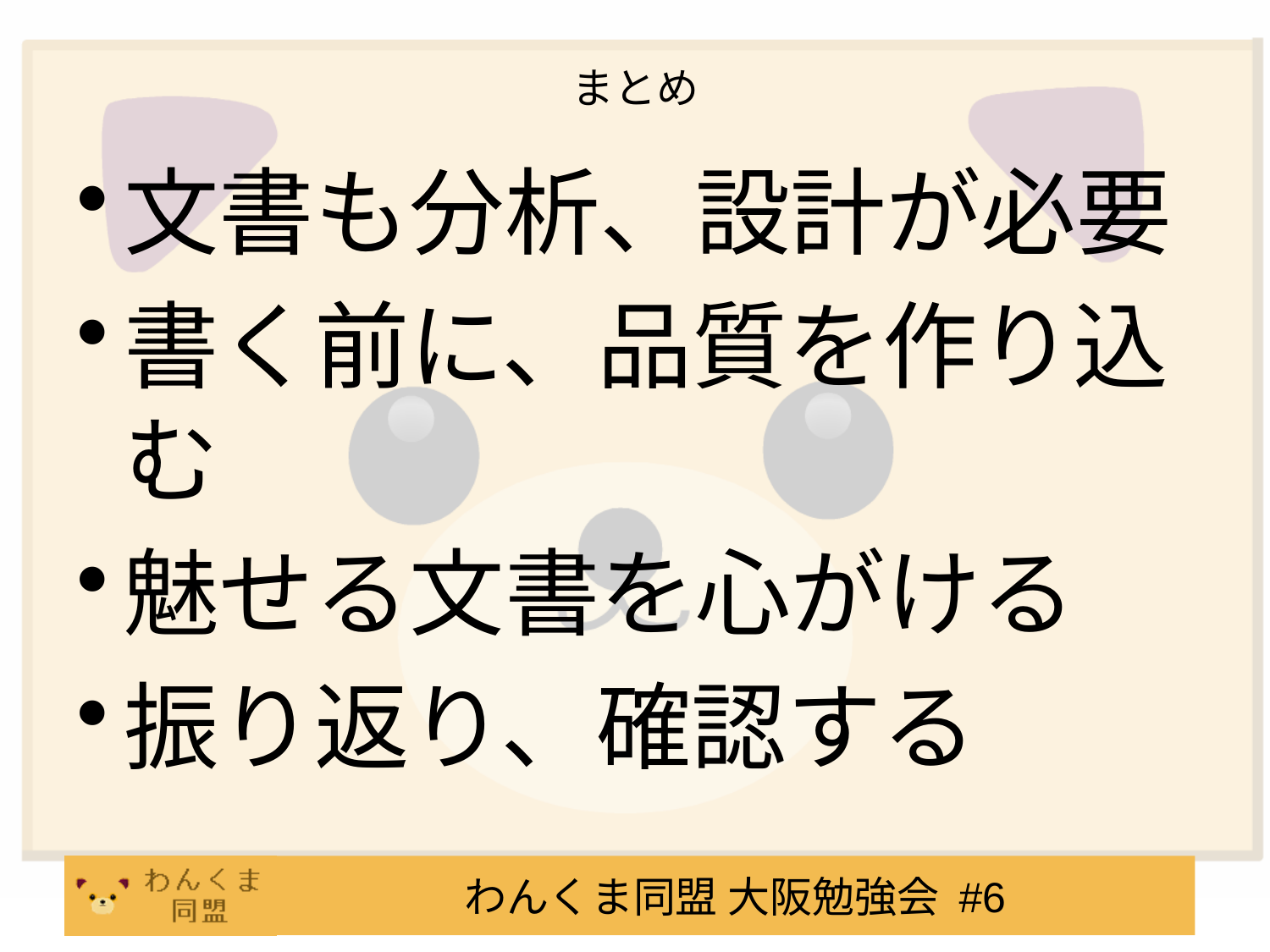

# まとめ
文書も分析、設計が必要
書く前に、品質を作り込む
魅せる文書を心がける
振り返り、確認する